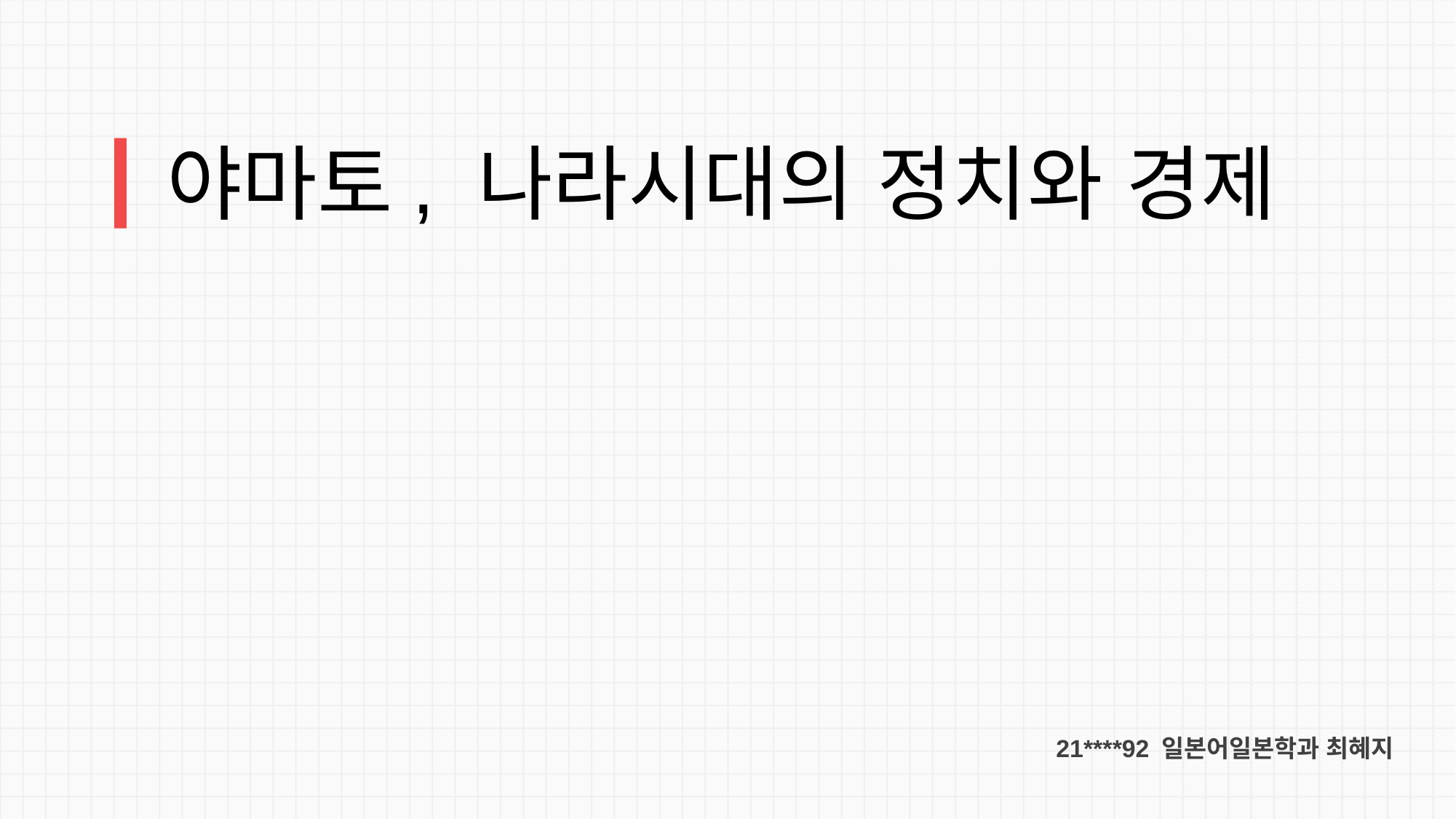

야마토, 나라시대의 정치와 경제

21****92 일본어일본학과 최혜지